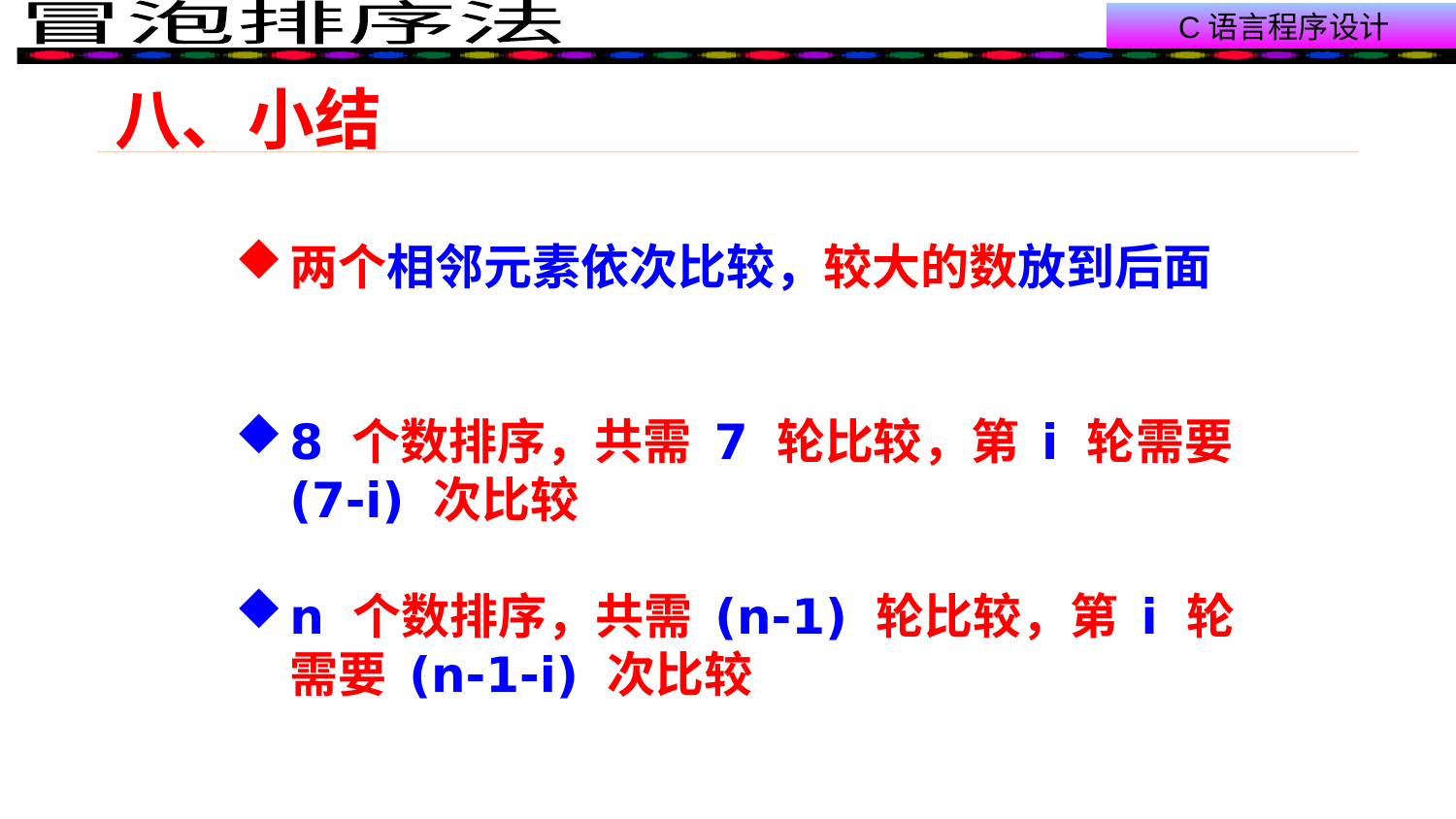

# 八、小结
两个相邻元素依次比较，较大的数放到后面

8 个数排序，共需 7 轮比较，第 i 轮需要 (7-i) 次比较

n 个数排序，共需 (n-1) 轮比较，第 i 轮需要 (n-1-i) 次比较